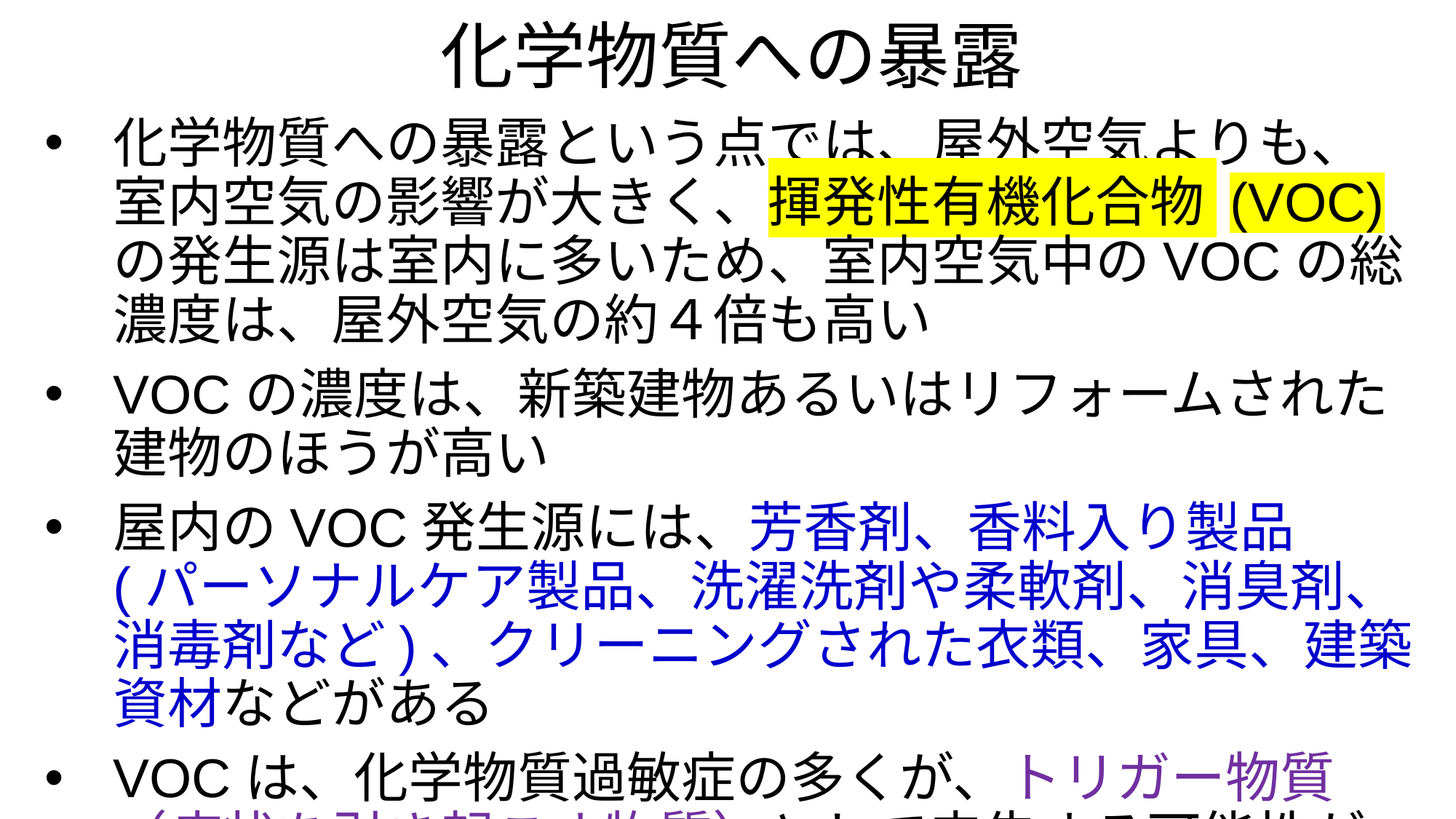

# 化学物質への暴露
化学物質への暴露という点では、屋外空気よりも、室内空気の影響が大きく、揮発性有機化合物 (VOC) の発生源は室内に多いため、室内空気中のVOCの総濃度は、屋外空気の約４倍も高い
VOCの濃度は、新築建物あるいはリフォームされた建物のほうが高い
屋内のVOC発生源には、芳香剤、香料入り製品 (パーソナルケア製品、洗濯洗剤や柔軟剤、消臭剤、消毒剤など)、クリーニングされた衣類、家具、建築資材などがある
VOCは、化学物質過敏症の多くが、トリガー物質（症状を引き起こす物質）として申告する可能性が高い化学物質